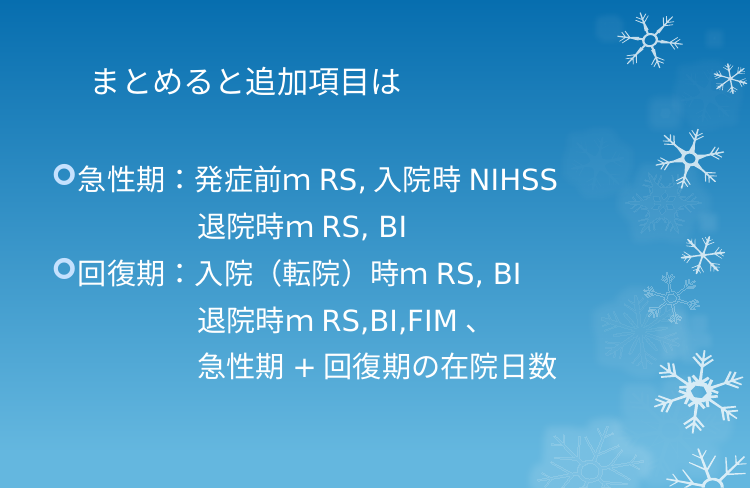

# まとめると追加項目は
急性期：発症前ｍRS,入院時NIHSS
　　　　　退院時ｍRS, BI
回復期：入院（転院）時ｍRS, BI
　　　　　退院時ｍRS,BI,FIM、
　　　　　急性期+回復期の在院日数